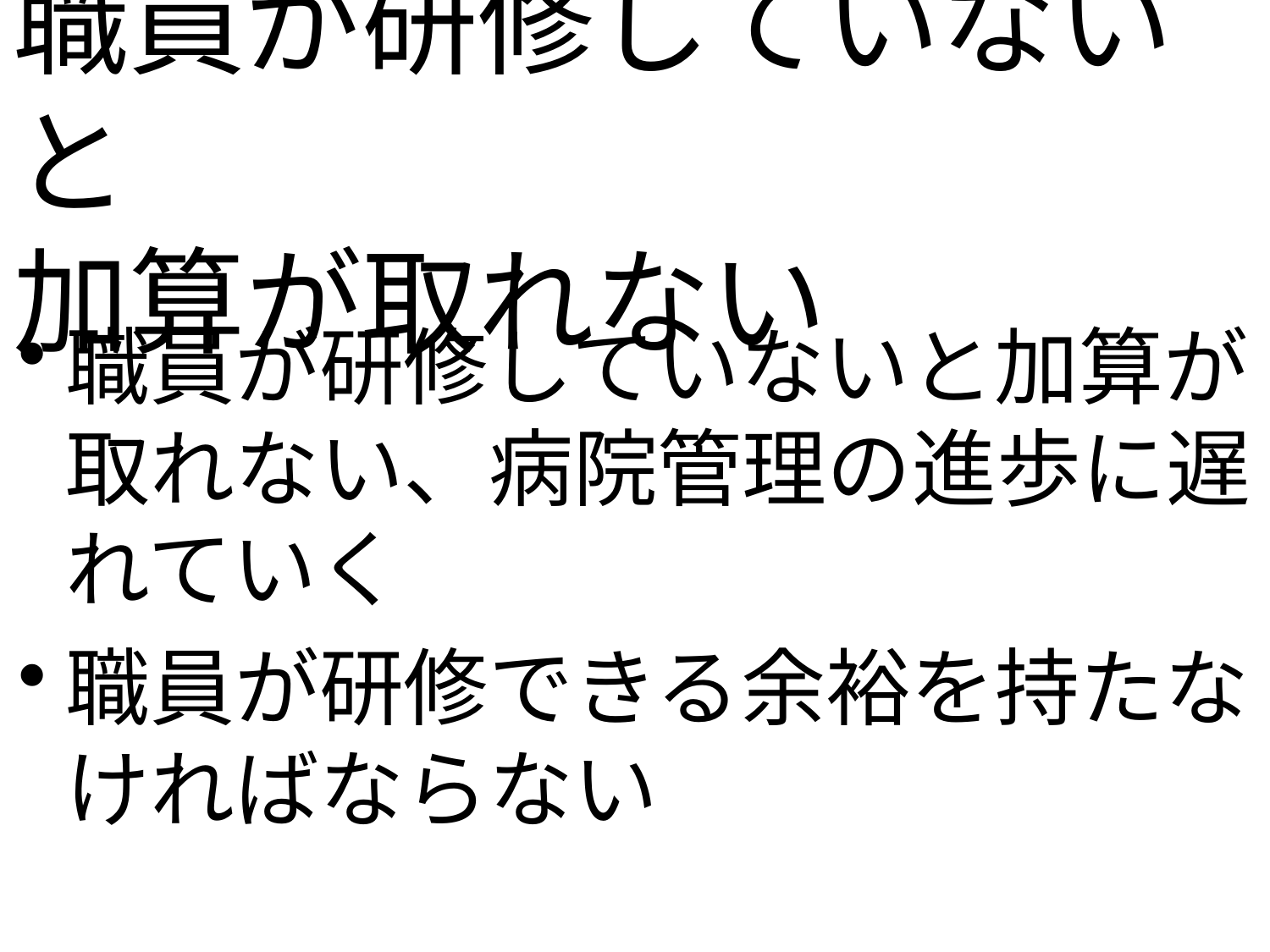

# 職員が研修していないと 加算が取れない
職員が研修していないと加算が取れない、病院管理の進歩に遅れていく
職員が研修できる余裕を持たなければならない